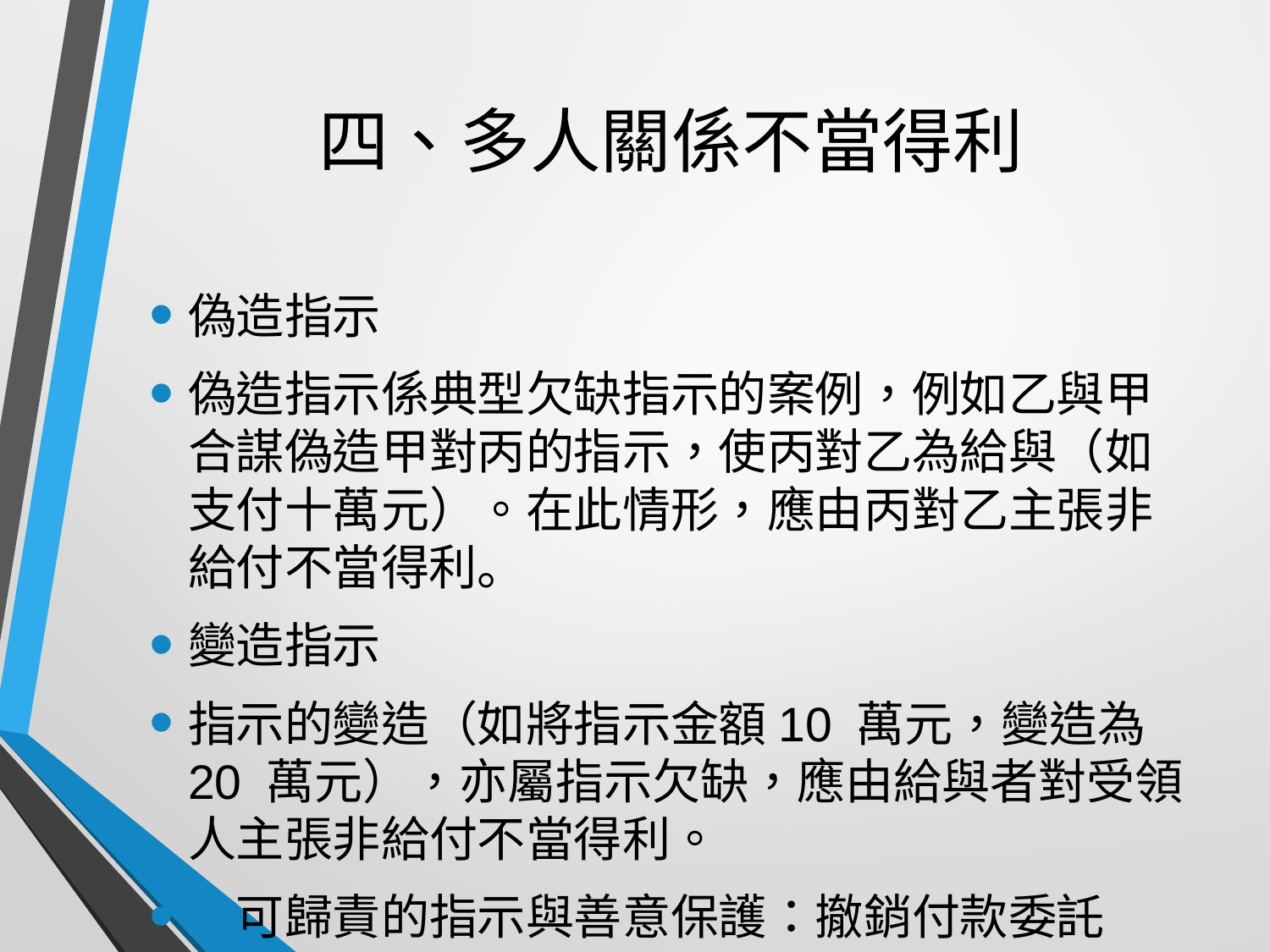

# 四、多人關係不當得利
偽造指示
偽造指示係典型欠缺指示的案例，例如乙與甲合謀偽造甲對丙的指示，使丙對乙為給與（如支付十萬元）。在此情形，應由丙對乙主張非給付不當得利。
變造指示
指示的變造（如將指示金額10 萬元，變造為20 萬元），亦屬指示欠缺，應由給與者對受領人主張非給付不當得利。
　可歸責的指示與善意保護：撤銷付款委託